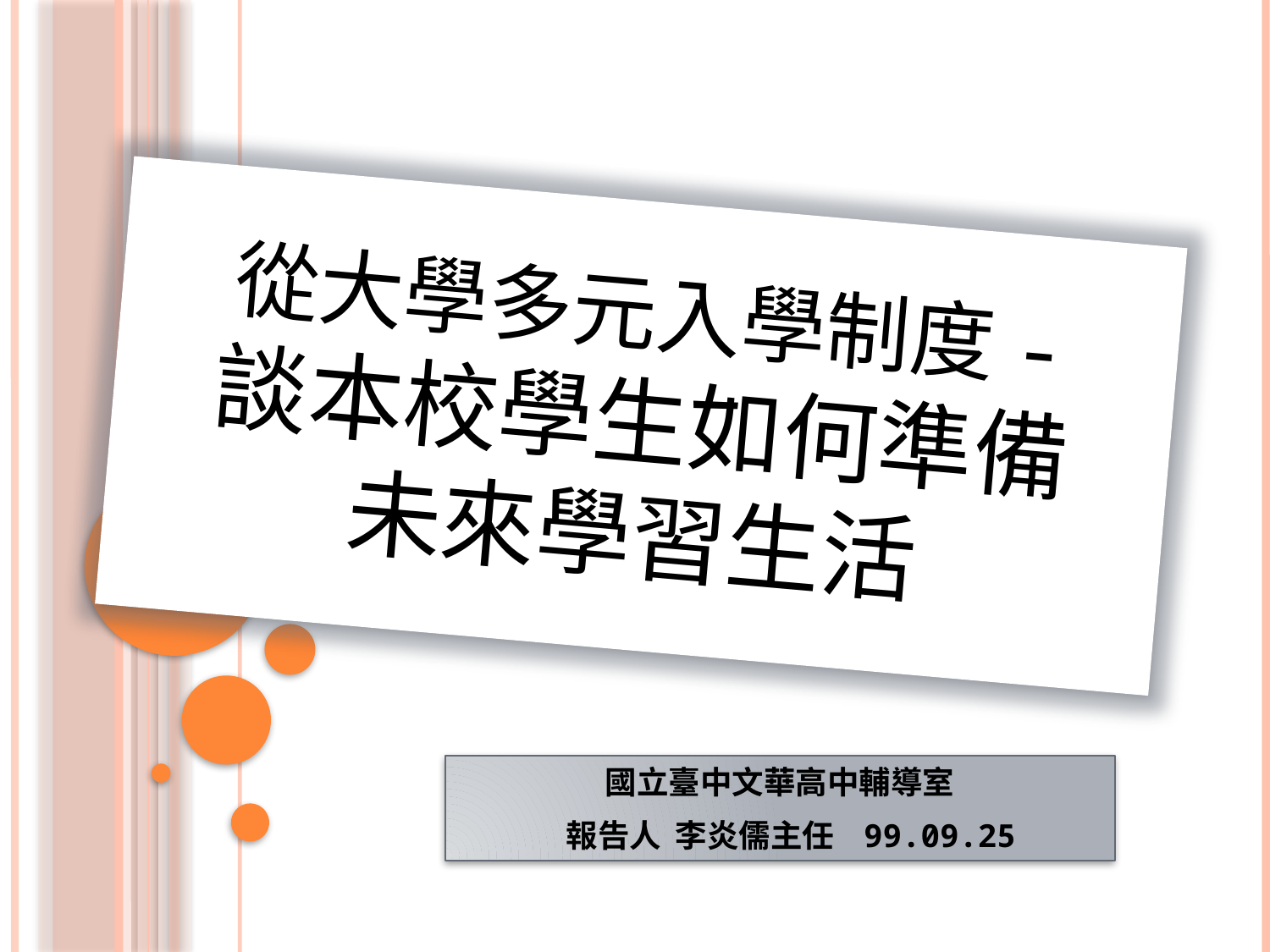

從大學多元入學制度-
談本校學生如何準備
未來學習生活
國立臺中文華高中輔導室
  報告人  李炎儒主任   99.09.25